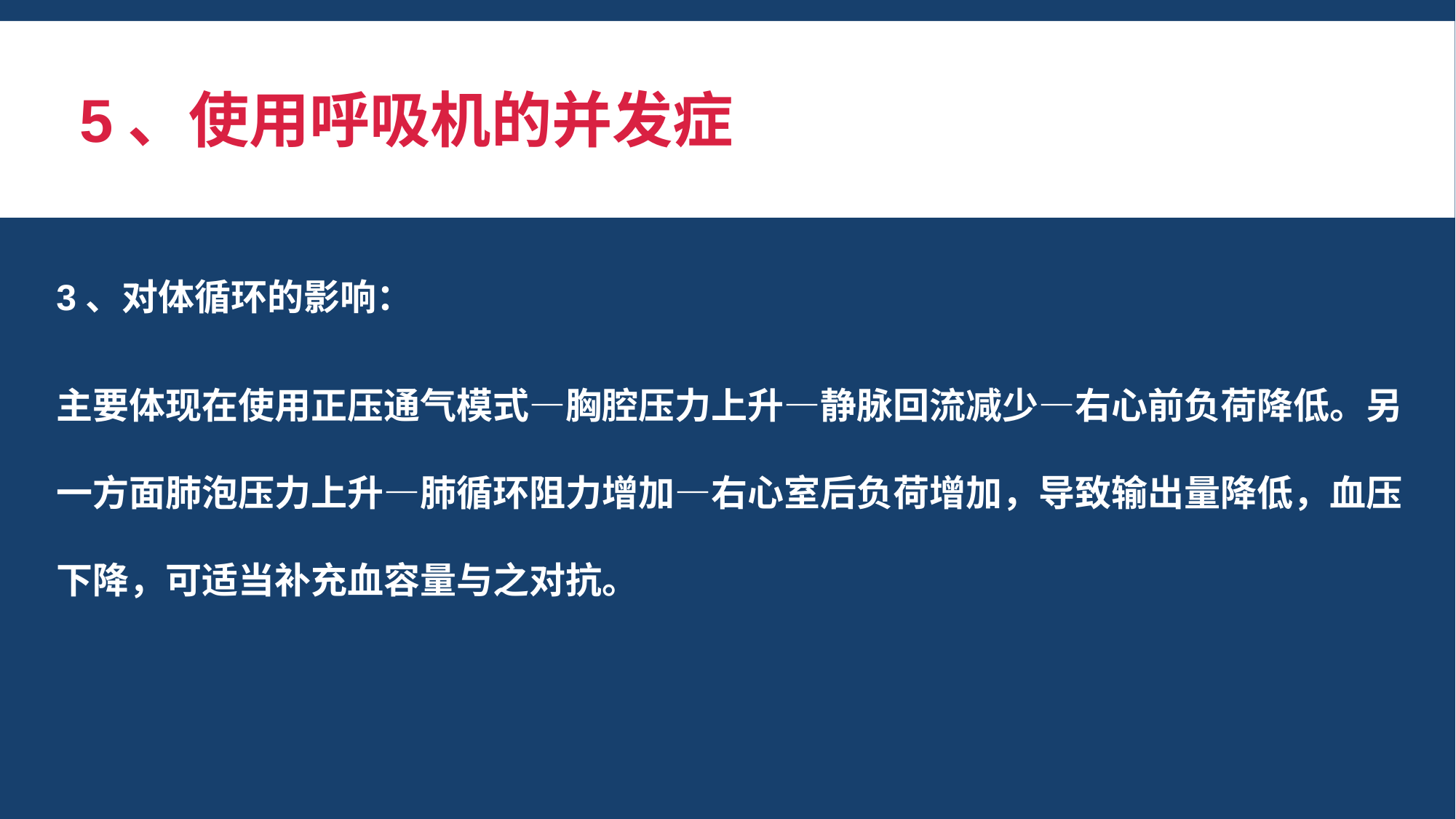

# 5、使用呼吸机的并发症
3、对体循环的影响：
主要体现在使用正压通气模式—胸腔压力上升—静脉回流减少—右心前负荷降低。另一方面肺泡压力上升—肺循环阻力增加—右心室后负荷增加，导致输出量降低，血压下降，可适当补充血容量与之对抗。